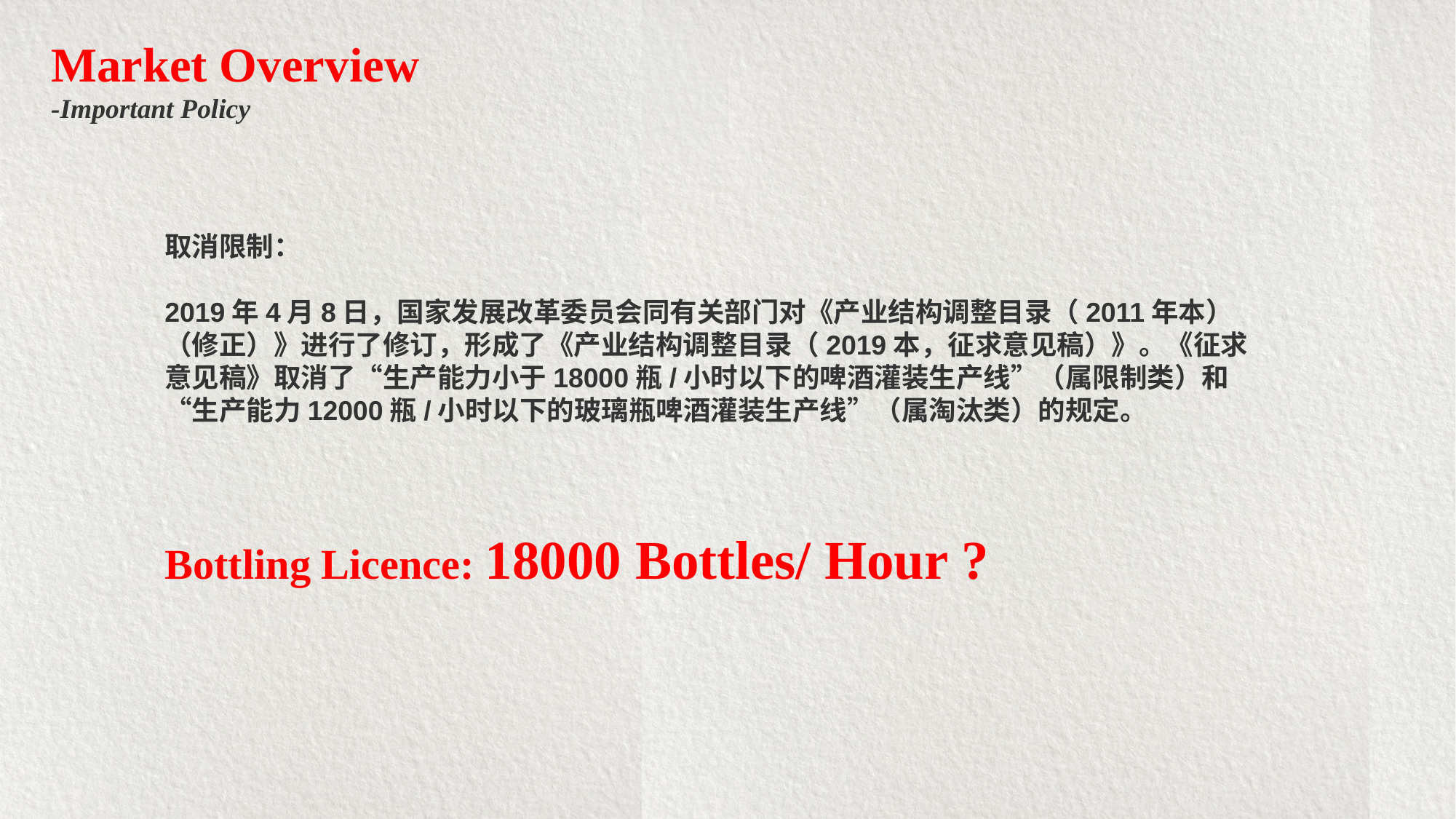

Market Overview
-Important Policy
取消限制：

2019年4月8日，国家发展改革委员会同有关部门对《产业结构调整目录（2011年本）（修正）》进行了修订，形成了《产业结构调整目录（2019本，征求意见稿）》。《征求意见稿》取消了“生产能力小于18000瓶/小时以下的啤酒灌装生产线”（属限制类）和“生产能力12000瓶/小时以下的玻璃瓶啤酒灌装生产线”（属淘汰类）的规定。

Bottling Licence: 18000 Bottles/ Hour ?